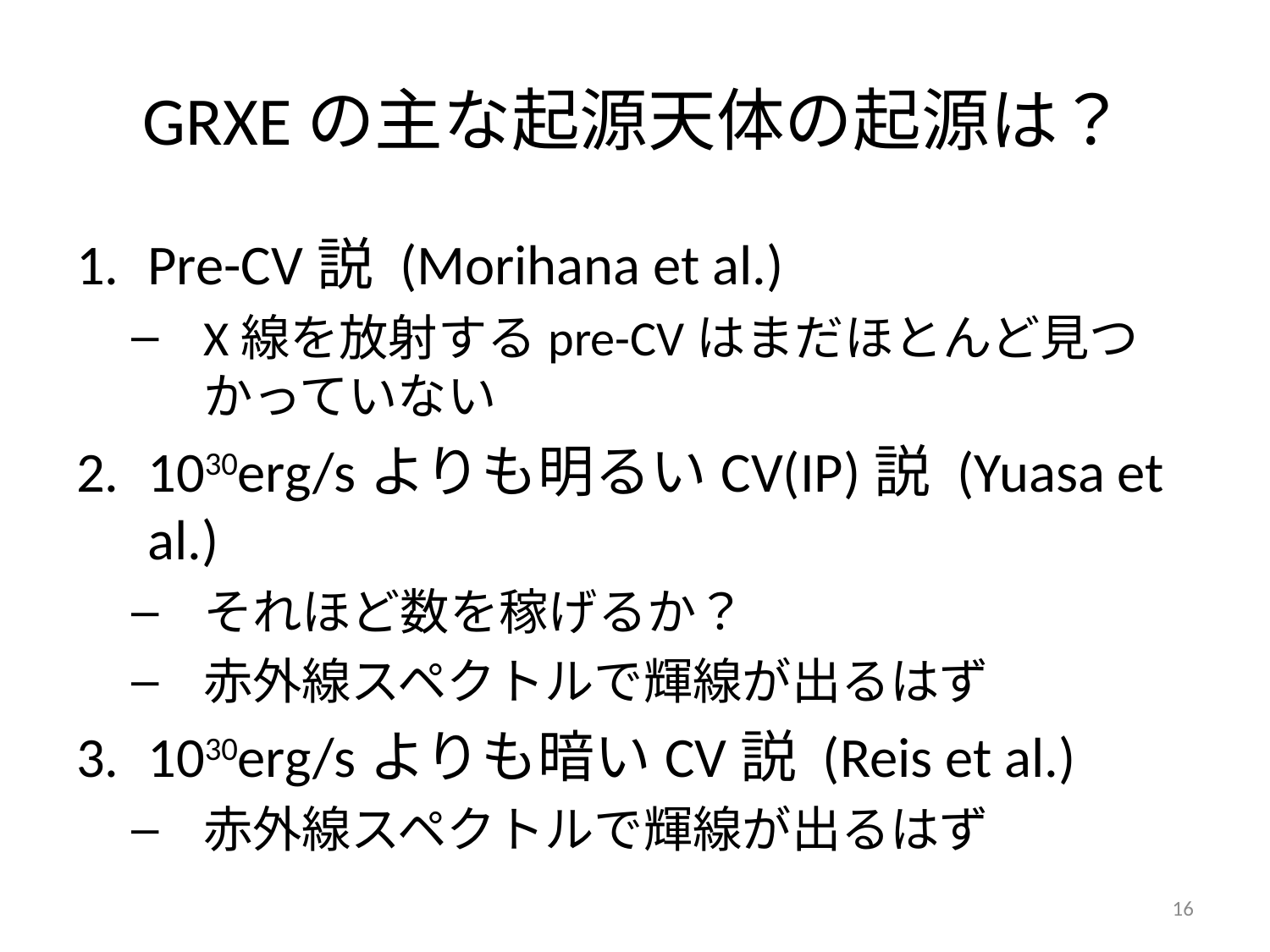

# GRXEの主な起源天体の起源は？
Pre-CV説 (Morihana et al.)
X線を放射するpre-CVはまだほとんど見つかっていない
1030erg/sよりも明るいCV(IP)説 (Yuasa et al.)
それほど数を稼げるか？
赤外線スペクトルで輝線が出るはず
1030erg/sよりも暗いCV説 (Reis et al.)
赤外線スペクトルで輝線が出るはず

16